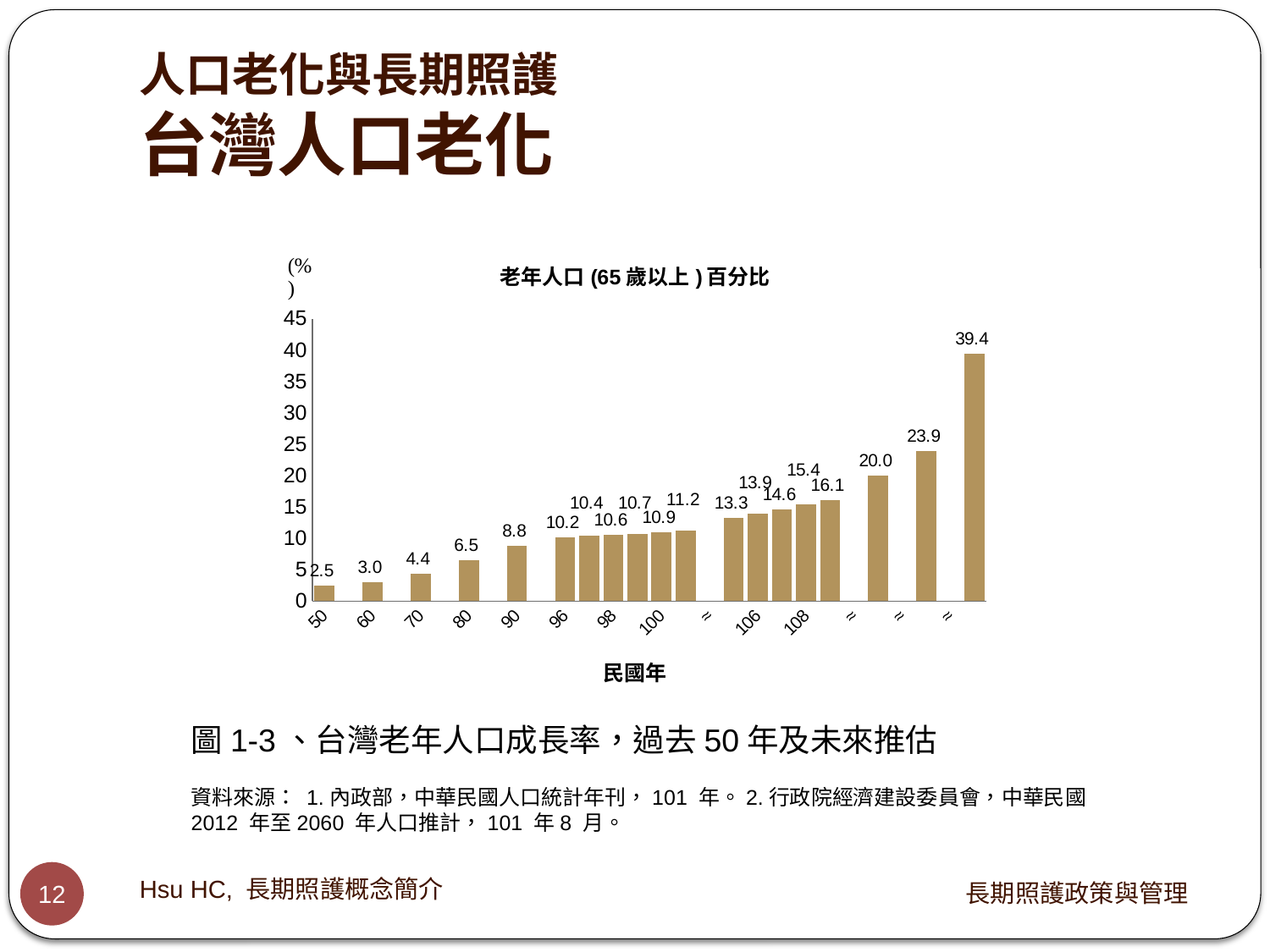

# 人口老化與長期照護 台灣人口老化

### Chart:

| Category | 老年人口(65歲以上)百分比 |
|---|---|
| 50 | 2.5 |
|  | None |
| 60 | 3.0 |
|  | None |
| 70 | 4.4 |
|  | None |
| 80 | 6.5 |
|  | None |
| 90 | 8.8 |
| ≈ | None |
| 96 | 10.200000000000001 |
| 97 | 10.4 |
| 98 | 10.6 |
| 99 | 10.7 |
| 100 | 10.9 |
| 101 | 11.2 |
| ≈ | None |
| 105 | 13.3 |
| 106 | 13.9 |
| 107 | 14.6 |
| 108 | 15.4 |
| 109 | 16.1 |
| ≈ | None |
| 114 | 20.0 |
| ≈ | None |
| 119 | 23.9 |
| ≈ | None |
| 140 | 39.4 |
圖1-3、台灣老年人口成長率，過去50年及未來推估

資料來源： 1.內政部，中華民國人口統計年刊，101 年。2.行政院經濟建設委員會，中華民國2012 年至2060 年人口推計，101 年8 月。
Hsu HC, 長期照護概念簡介
長期照護政策與管理
12